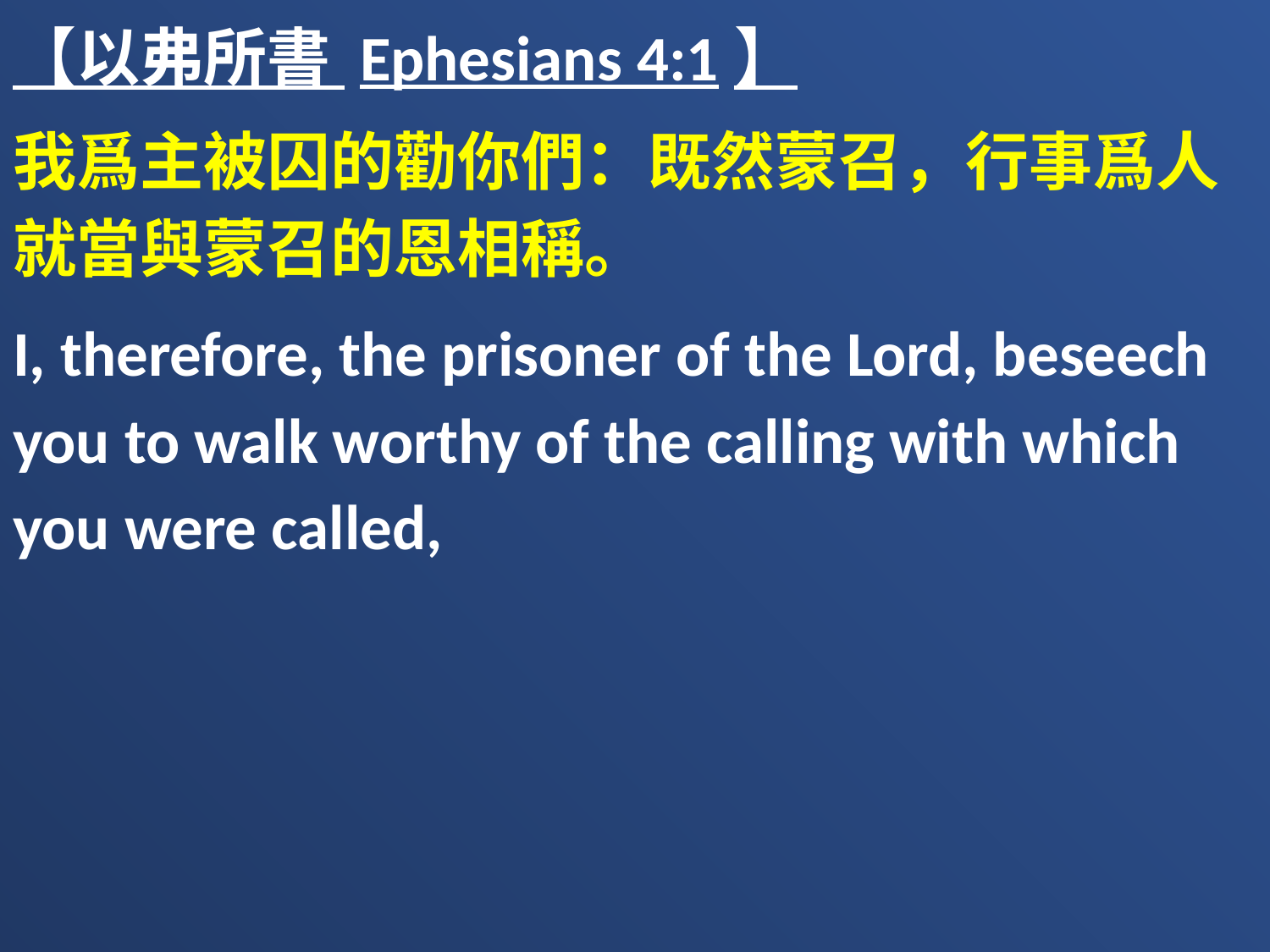

【以弗所書 Ephesians 4:1】
我爲主被囚的勸你們：既然蒙召，行事爲人就當與蒙召的恩相稱。
I, therefore, the prisoner of the Lord, beseech you to walk worthy of the calling with which you were called,